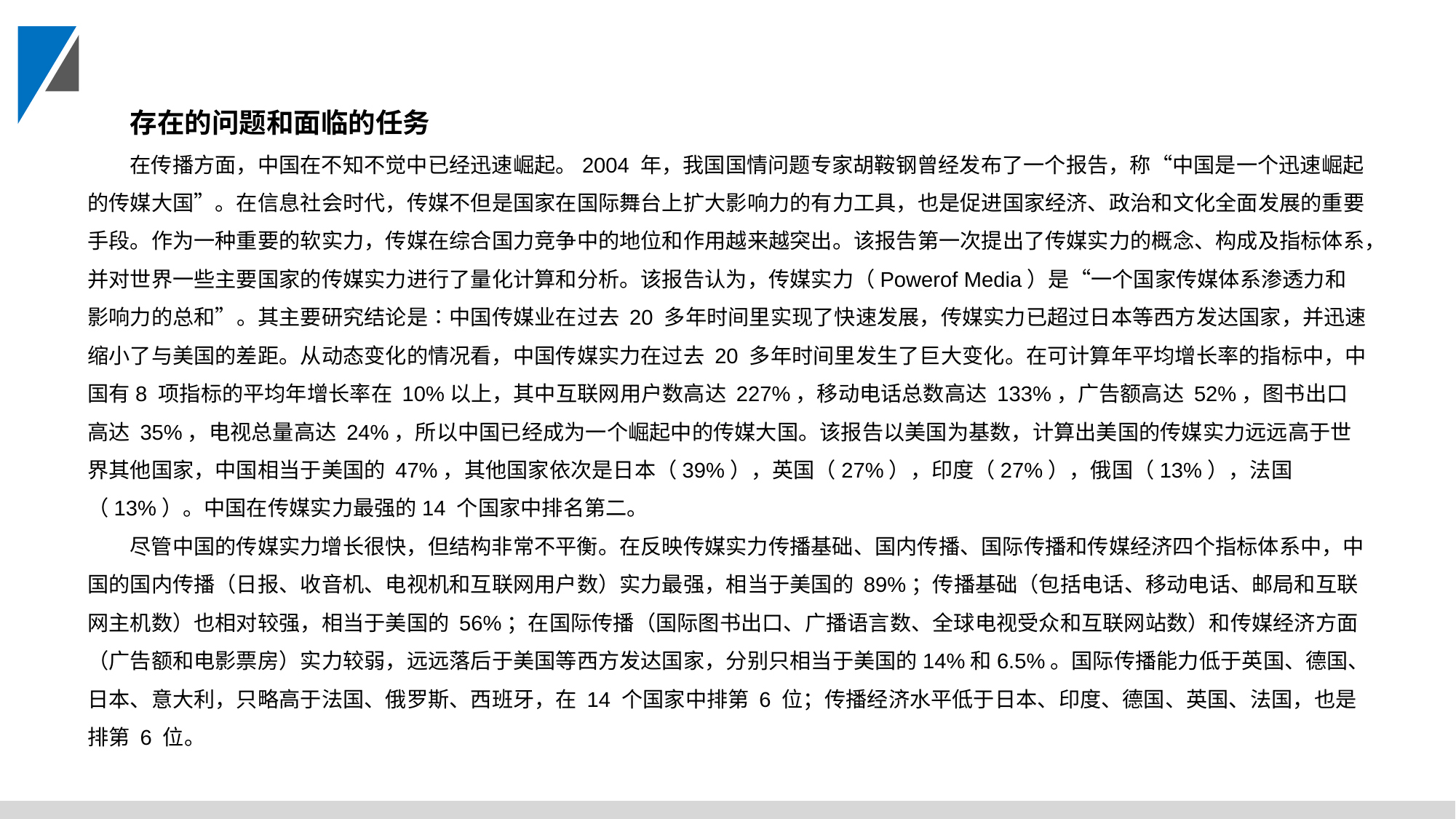

存在的问题和面临的任务
在传播方面，中国在不知不觉中已经迅速崛起。2004 年，我国国情问题专家胡鞍钢曾经发布了一个报告，称“中国是一个迅速崛起的传媒大国”。在信息社会时代，传媒不但是国家在国际舞台上扩大影响力的有力工具，也是促进国家经济、政治和文化全面发展的重要手段。作为一种重要的软实力，传媒在综合国力竞争中的地位和作用越来越突出。该报告第一次提出了传媒实力的概念、构成及指标体系，并对世界一些主要国家的传媒实力进行了量化计算和分析。该报告认为，传媒实力（Powerof Media）是“一个国家传媒体系渗透力和影响力的总和”。其主要研究结论是∶中国传媒业在过去 20 多年时间里实现了快速发展，传媒实力已超过日本等西方发达国家，并迅速缩小了与美国的差距。从动态变化的情况看，中国传媒实力在过去 20 多年时间里发生了巨大变化。在可计算年平均增长率的指标中，中国有8 项指标的平均年增长率在 10%以上，其中互联网用户数高达 227%，移动电话总数高达 133%，广告额高达 52%，图书出口高达 35%，电视总量高达 24%，所以中国已经成为一个崛起中的传媒大国。该报告以美国为基数，计算出美国的传媒实力远远高于世界其他国家，中国相当于美国的 47%，其他国家依次是日本（39%），英国（27%），印度（27%），俄国（13%），法国（13%）。中国在传媒实力最强的14 个国家中排名第二。
尽管中国的传媒实力增长很快，但结构非常不平衡。在反映传媒实力传播基础、国内传播、国际传播和传媒经济四个指标体系中，中国的国内传播（日报、收音机、电视机和互联网用户数）实力最强，相当于美国的 89%；传播基础（包括电话、移动电话、邮局和互联网主机数）也相对较强，相当于美国的 56%；在国际传播（国际图书出口、广播语言数、全球电视受众和互联网站数）和传媒经济方面（广告额和电影票房）实力较弱，远远落后于美国等西方发达国家，分别只相当于美国的14%和6.5%。国际传播能力低于英国、德国、日本、意大利，只略高于法国、俄罗斯、西班牙，在 14 个国家中排第 6 位；传播经济水平低于日本、印度、德国、英国、法国，也是排第 6 位。